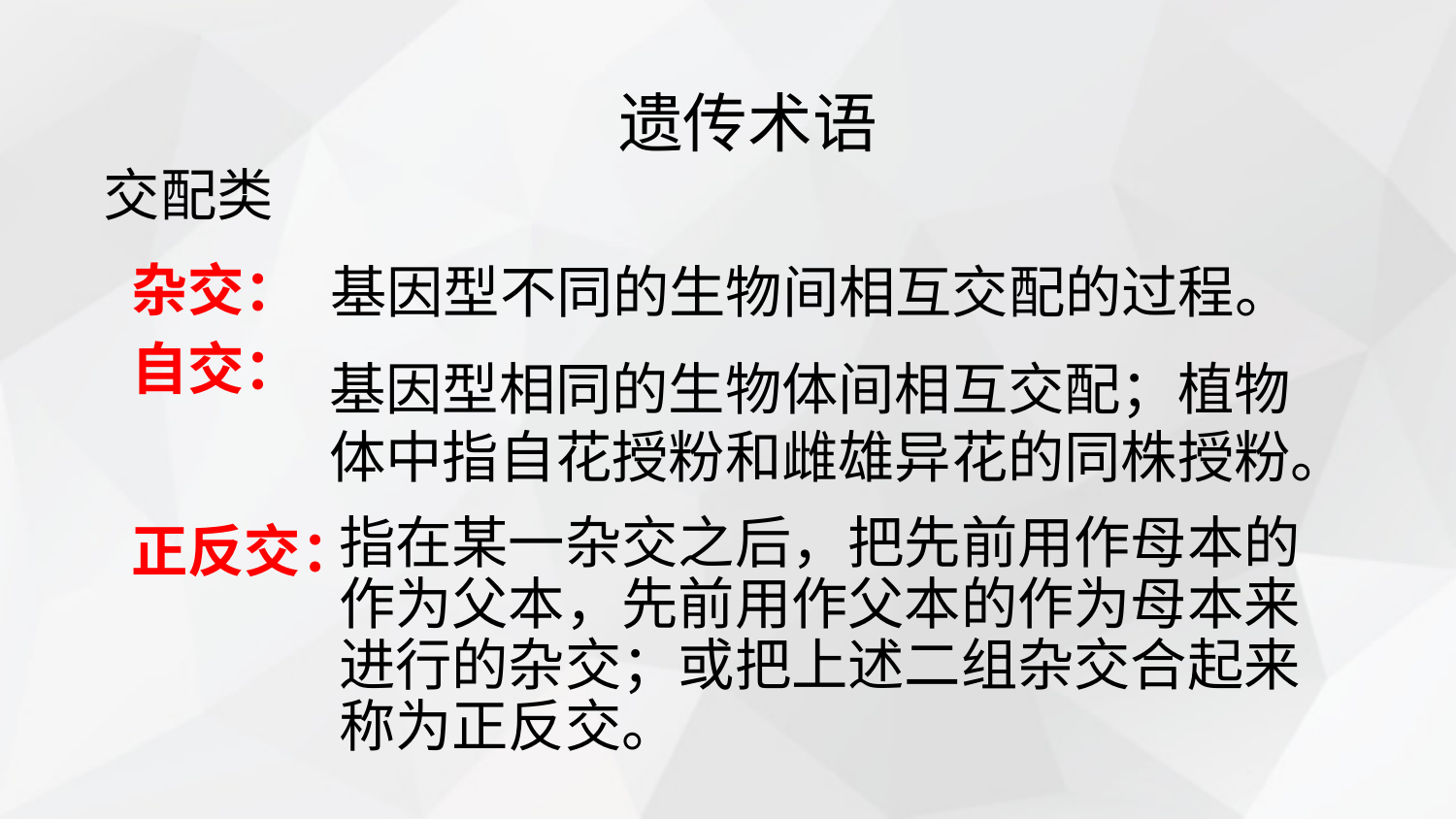

遗传术语
交配类
杂交：
自交：
基因型不同的生物间相互交配的过程。
基因型相同的生物体间相互交配；植物
体中指自花授粉和雌雄异花的同株授粉。
正反交：
指在某一杂交之后，把先前用作母本的作为父本，先前用作父本的作为母本来进行的杂交；或把上述二组杂交合起来称为正反交。